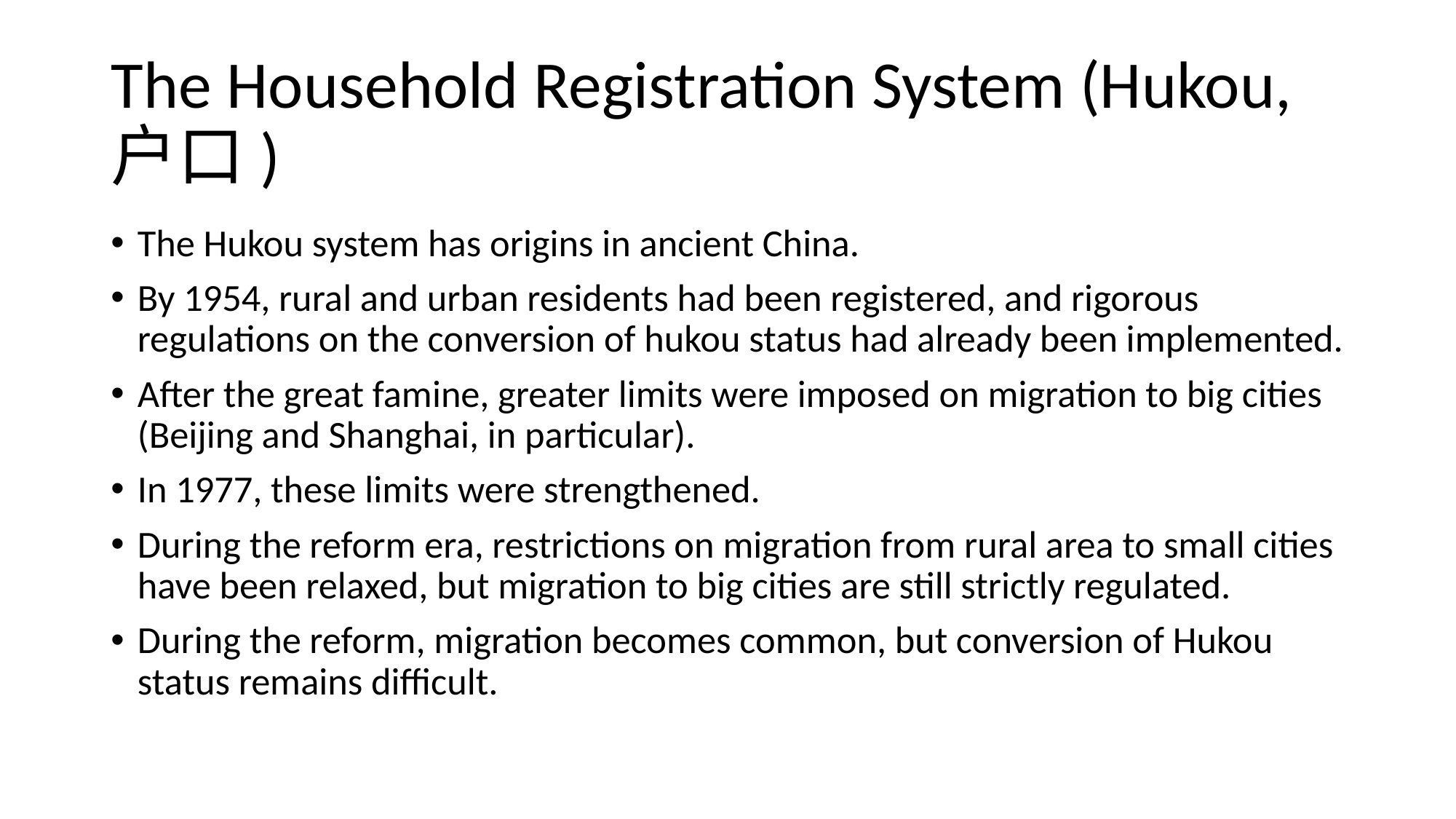

# The Household Registration System (Hukou, 户口)
The Hukou system has origins in ancient China.
By 1954, rural and urban residents had been registered, and rigorous regulations on the conversion of hukou status had already been implemented.
After the great famine, greater limits were imposed on migration to big cities (Beijing and Shanghai, in particular).
In 1977, these limits were strengthened.
During the reform era, restrictions on migration from rural area to small cities have been relaxed, but migration to big cities are still strictly regulated.
During the reform, migration becomes common, but conversion of Hukou status remains difficult.